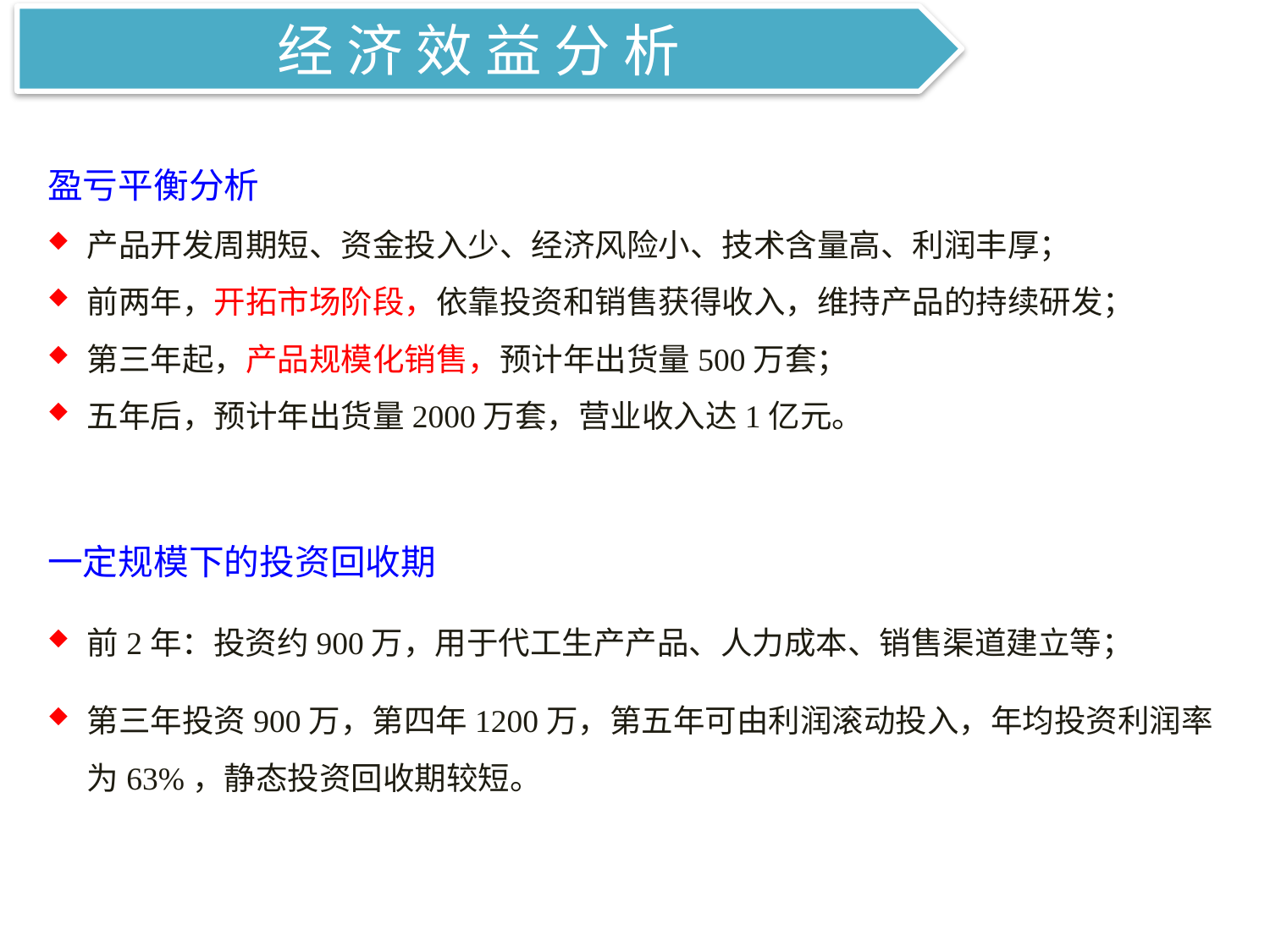

经 济 效 益 分 析
盈亏平衡分析
产品开发周期短、资金投入少、经济风险小、技术含量高、利润丰厚；
前两年，开拓市场阶段，依靠投资和销售获得收入，维持产品的持续研发；
第三年起，产品规模化销售，预计年出货量500万套；
五年后，预计年出货量2000万套，营业收入达1亿元。

一定规模下的投资回收期
前2年：投资约900万，用于代工生产产品、人力成本、销售渠道建立等；
第三年投资900万，第四年1200万，第五年可由利润滚动投入，年均投资利润率为63%，静态投资回收期较短。